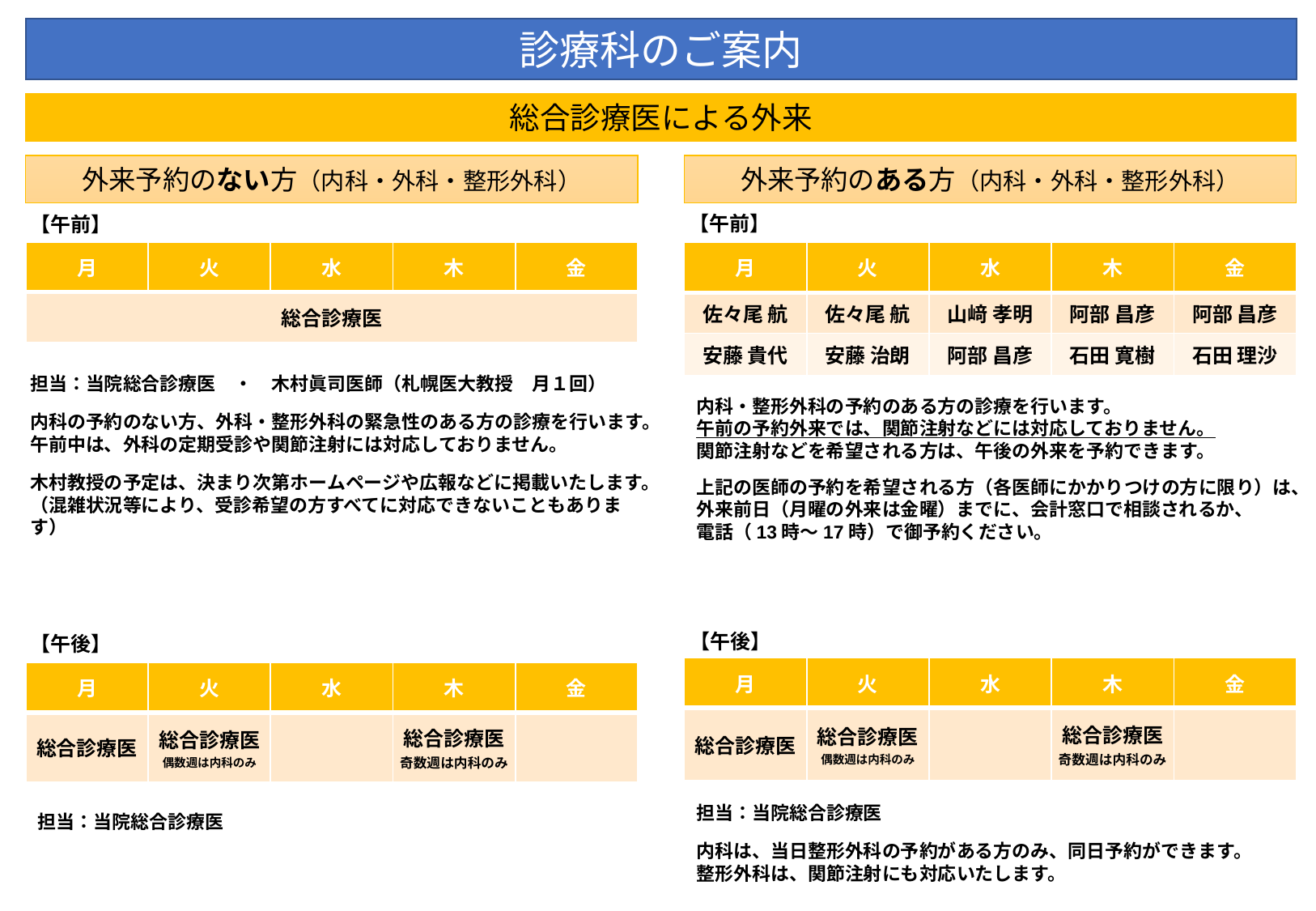

診療科のご案内
総合診療医による外来
外来予約のある方（内科・外科・整形外科）
外来予約のない方（内科・外科・整形外科）
【午前】
【午前】
| 月 | 火 | 水 | 木 | 金 |
| --- | --- | --- | --- | --- |
| 佐々尾 航 | 佐々尾 航 | 山﨑 孝明 | 阿部 昌彦 | 阿部 昌彦 |
| 安藤 貴代 | 安藤 治朗 | 阿部 昌彦 | 石田 寛樹 | 石田 理沙 |
| 月 | 火 | 水 | 木 | 金 |
| --- | --- | --- | --- | --- |
| 総合診療医 |  |  |  |  |
担当：当院総合診療医　・　木村眞司医師（札幌医大教授　月１回）

内科の予約のない方、外科・整形外科の緊急性のある方の診療を行います。
午前中は、外科の定期受診や関節注射には対応しておりません。

木村教授の予定は、決まり次第ホームページや広報などに掲載いたします。
（混雑状況等により、受診希望の方すべてに対応できないこともあります）
内科・整形外科の予約のある方の診療を行います。
午前の予約外来では、関節注射などには対応しておりません。
関節注射などを希望される方は、午後の外来を予約できます。

上記の医師の予約を希望される方（各医師にかかりつけの方に限り）は、
外来前日（月曜の外来は金曜）までに、会計窓口で相談されるか、
電話（13時〜17時）で御予約ください。
【午後】
【午後】
| 月 | 火 | 水 | 木 | 金 |
| --- | --- | --- | --- | --- |
| 総合診療医 | 総合診療医 偶数週は内科のみ |  | 総合診療医 奇数週は内科のみ |  |
| 月 | 火 | 水 | 木 | 金 |
| --- | --- | --- | --- | --- |
| 総合診療医 | 総合診療医 偶数週は内科のみ |  | 総合診療医 奇数週は内科のみ |  |
担当：当院総合診療医

内科は、当日整形外科の予約がある方のみ、同日予約ができます。
整形外科は、関節注射にも対応いたします。
担当：当院総合診療医